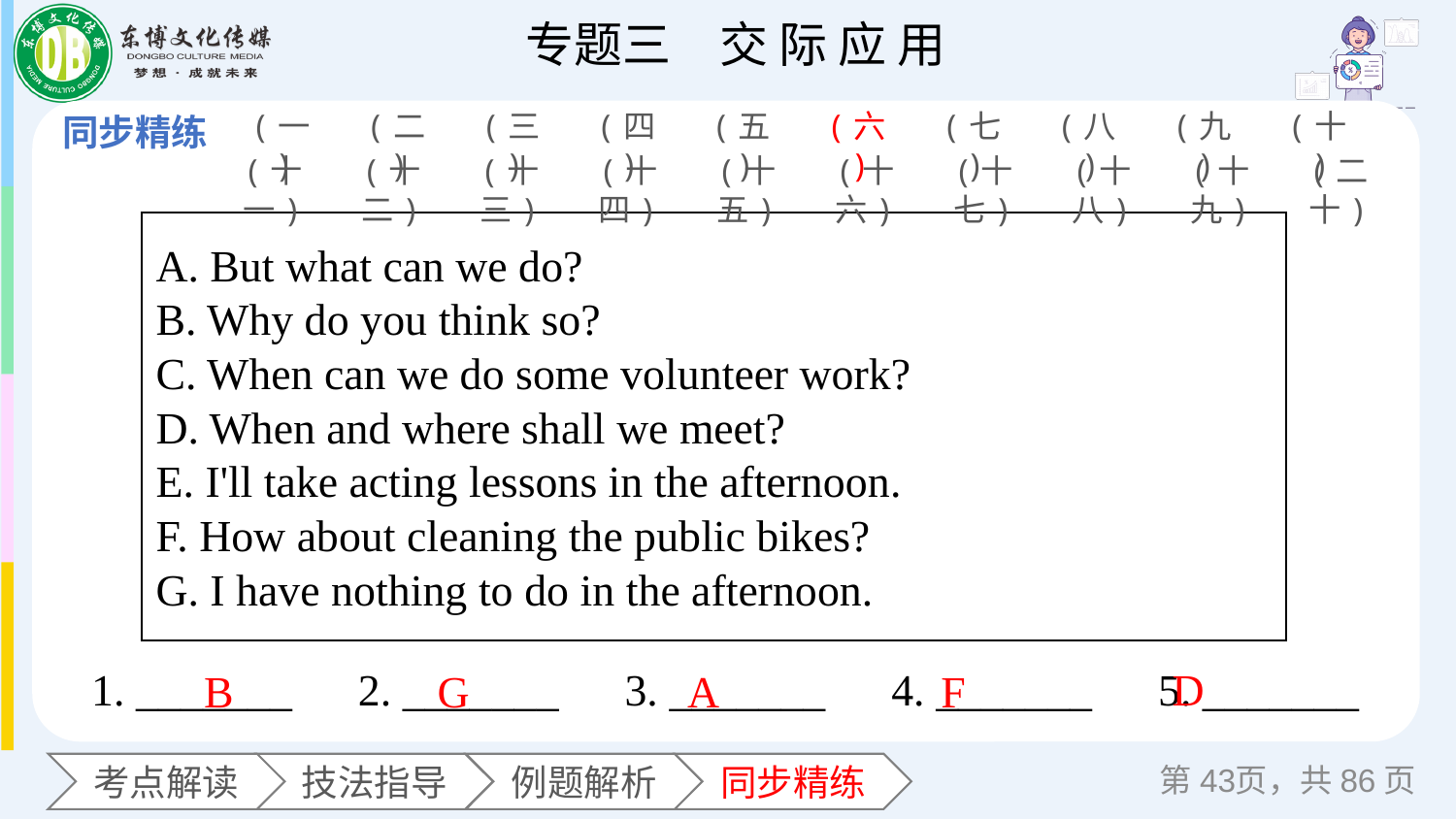

(一)
(二)
(三)
(四)
(五)
(六)
(七)
(八)
(九)
(十)
(十一)
(十二)
(十三)
(十四)
(十五)
(十六)
(十七)
(十八)
(十九)
(二十)
| A. But what can we do? B. Why do you think so? C. When can we do some volunteer work? D. When and where shall we meet? E. I'll take acting lessons in the afternoon. F. How about cleaning the public bikes? G. I have nothing to do in the afternoon. |
| --- |
1. _______　2. _______　3. _______　4. _______　5. _______
D
B
G
A
F
第43页，共86页